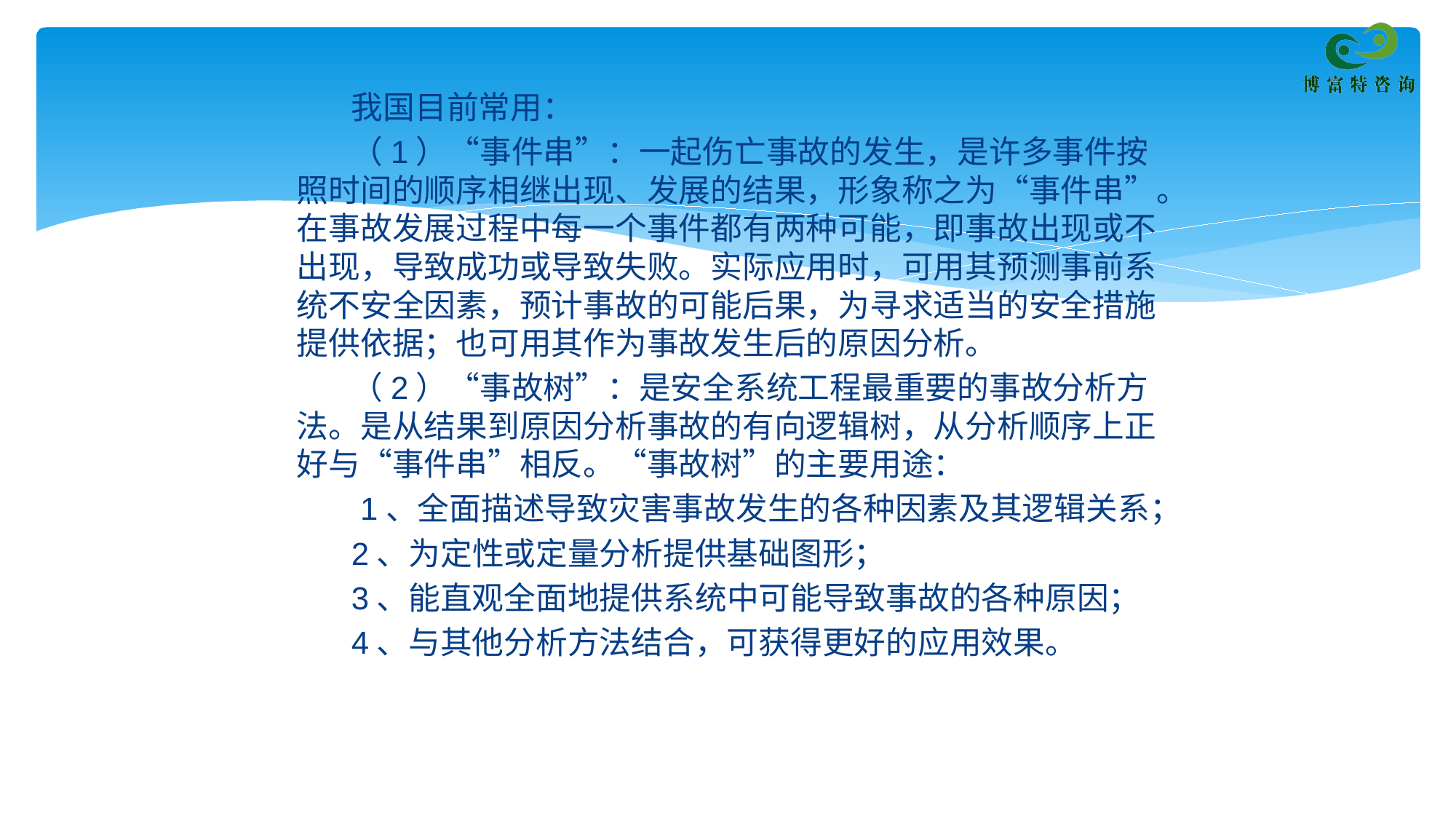

我国目前常用：
（1）“事件串”：一起伤亡事故的发生，是许多事件按照时间的顺序相继出现、发展的结果，形象称之为“事件串”。在事故发展过程中每一个事件都有两种可能，即事故出现或不出现，导致成功或导致失败。实际应用时，可用其预测事前系统不安全因素，预计事故的可能后果，为寻求适当的安全措施提供依据；也可用其作为事故发生后的原因分析。
（2）“事故树”：是安全系统工程最重要的事故分析方法。是从结果到原因分析事故的有向逻辑树，从分析顺序上正好与“事件串”相反。“事故树”的主要用途：
 1、全面描述导致灾害事故发生的各种因素及其逻辑关系；
2、为定性或定量分析提供基础图形；
3、能直观全面地提供系统中可能导致事故的各种原因；
4、与其他分析方法结合，可获得更好的应用效果。